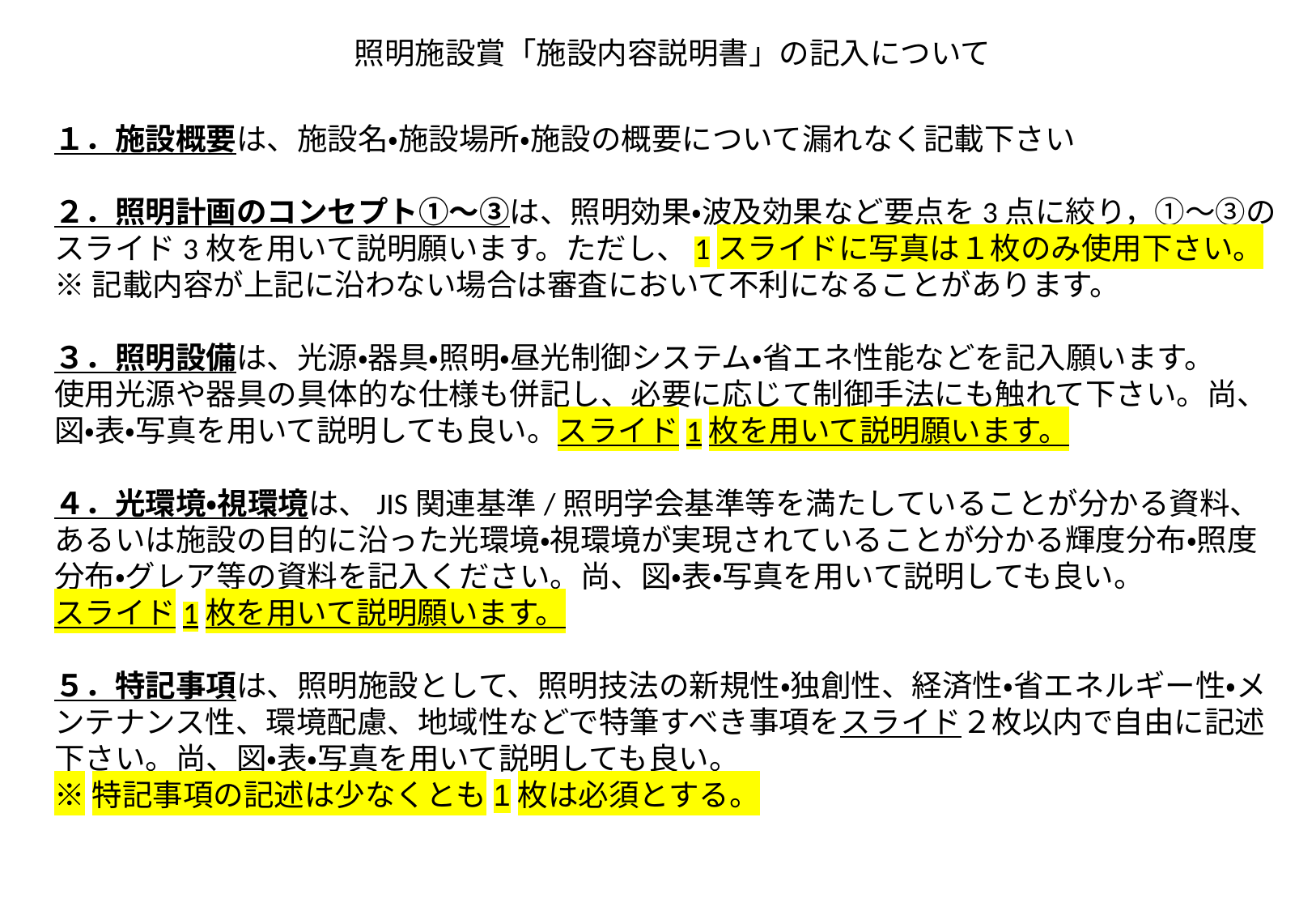

照明施設賞「施設内容説明書」の記入について
１．施設概要は、施設名・施設場所・施設の概要について漏れなく記載下さい

２．照明計画のコンセプト①～③は、照明効果・波及効果など要点を3点に絞り，①～③のスライド3枚を用いて説明願います。ただし、1スライドに写真は１枚のみ使用下さい。
※記載内容が上記に沿わない場合は審査において不利になることがあります。

３．照明設備は、光源・器具・照明・昼光制御システム・省エネ性能などを記入願います。
使用光源や器具の具体的な仕様も併記し、必要に応じて制御手法にも触れて下さい。尚、図・表・写真を用いて説明しても良い。スライド1枚を用いて説明願います。

４．光環境・視環境は、JIS関連基準/照明学会基準等を満たしていることが分かる資料、あるいは施設の目的に沿った光環境・視環境が実現されていることが分かる輝度分布・照度分布・グレア等の資料を記入ください。尚、図・表・写真を用いて説明しても良い。
スライド1枚を用いて説明願います。

５．特記事項は、照明施設として、照明技法の新規性・独創性、経済性・省エネルギー性・メンテナンス性、環境配慮、地域性などで特筆すべき事項をスライド２枚以内で自由に記述下さい。尚、図・表・写真を用いて説明しても良い。
※特記事項の記述は少なくとも1枚は必須とする。